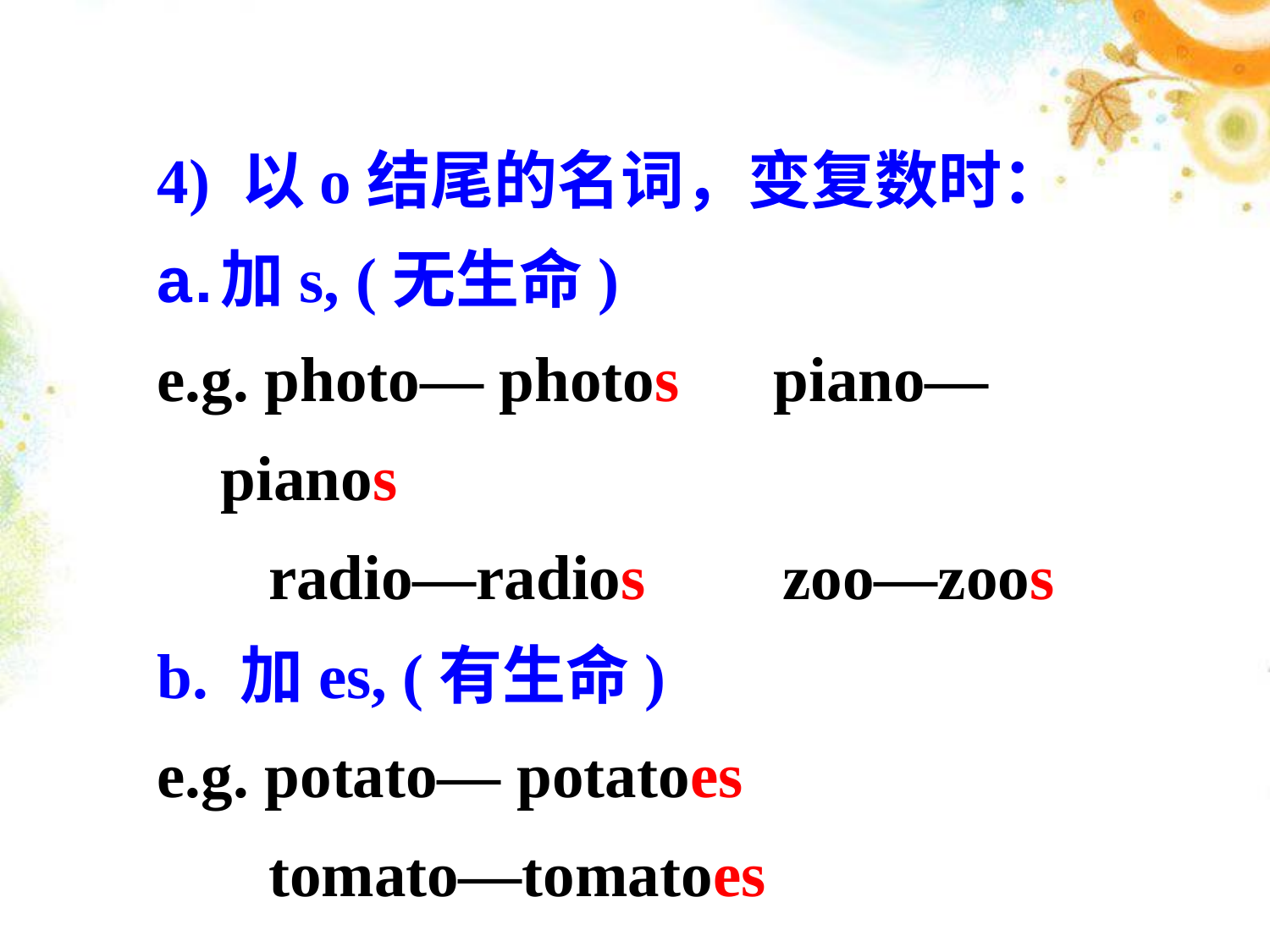

4) 以o结尾的名词，变复数时：
加s, (无生命)
e.g. photo— photos　piano—pianos
       radio—radios　   zoo—zoos
b. 加es, (有生命)
e.g. potato— potatoes
       tomato—tomatoes